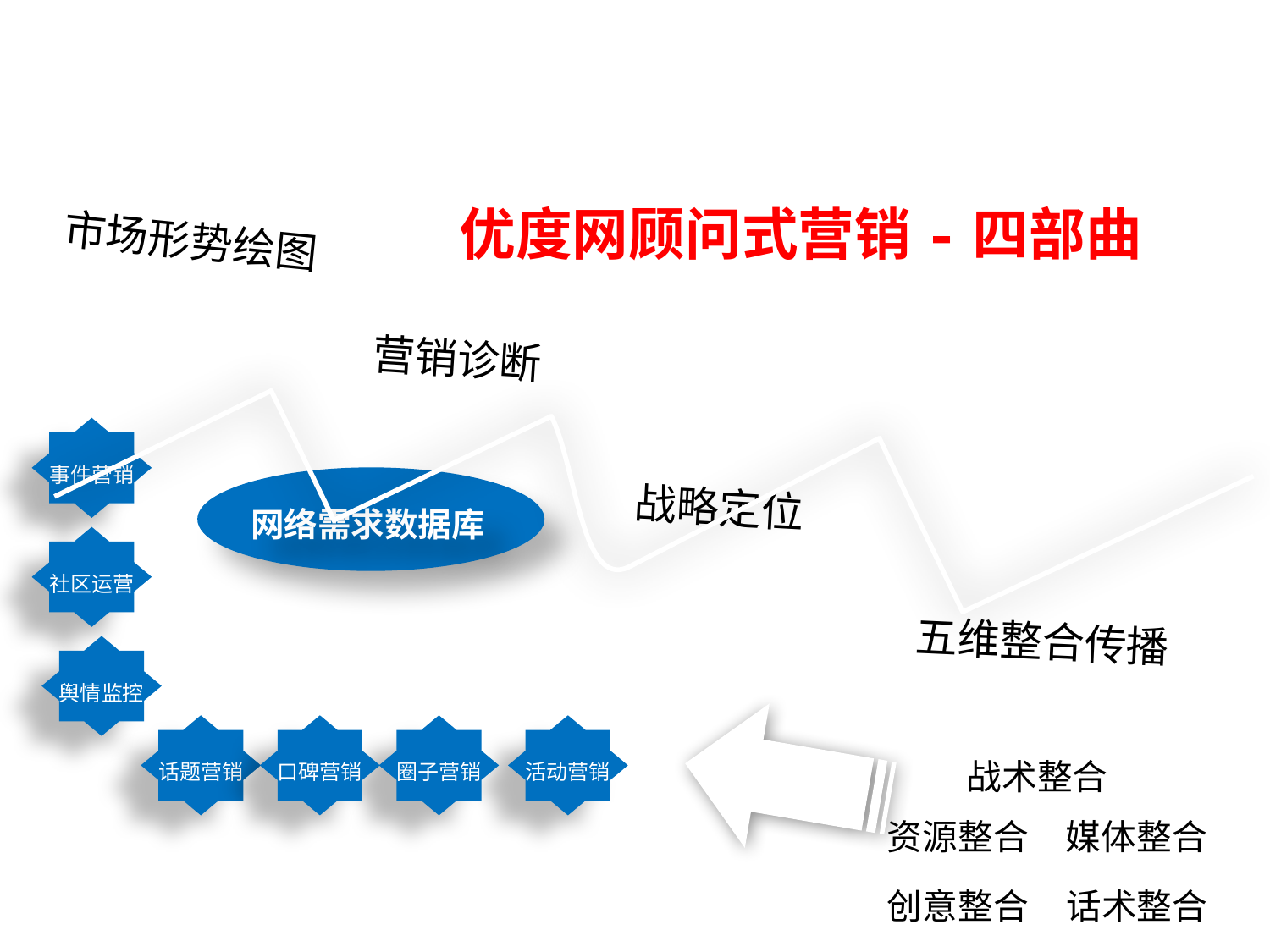

优度网顾问式营销-四部曲
市场形势绘图

营销诊断
事件营销
战略定位

网络需求数据库
社区运营
五维整合传播
舆情监控

话题营销
口碑营销
圈子营销
活动营销
战术整合
资源整合
媒体整合
创意整合
话术整合